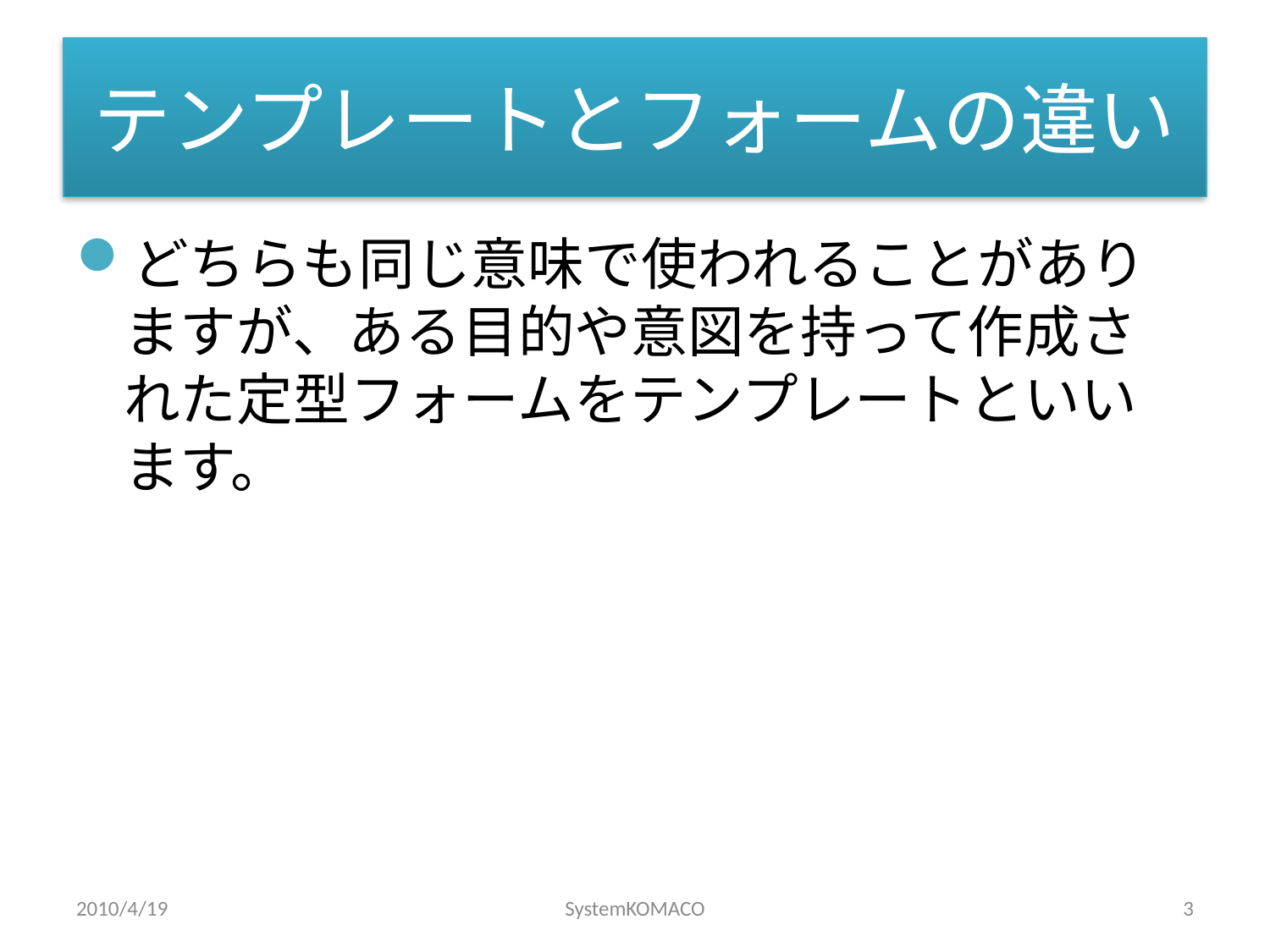

# テンプレートとフォームの違い
どちらも同じ意味で使われることがありますが、ある目的や意図を持って作成された定型フォームをテンプレートといいます。

2010/4/19
SystemKOMACO
3